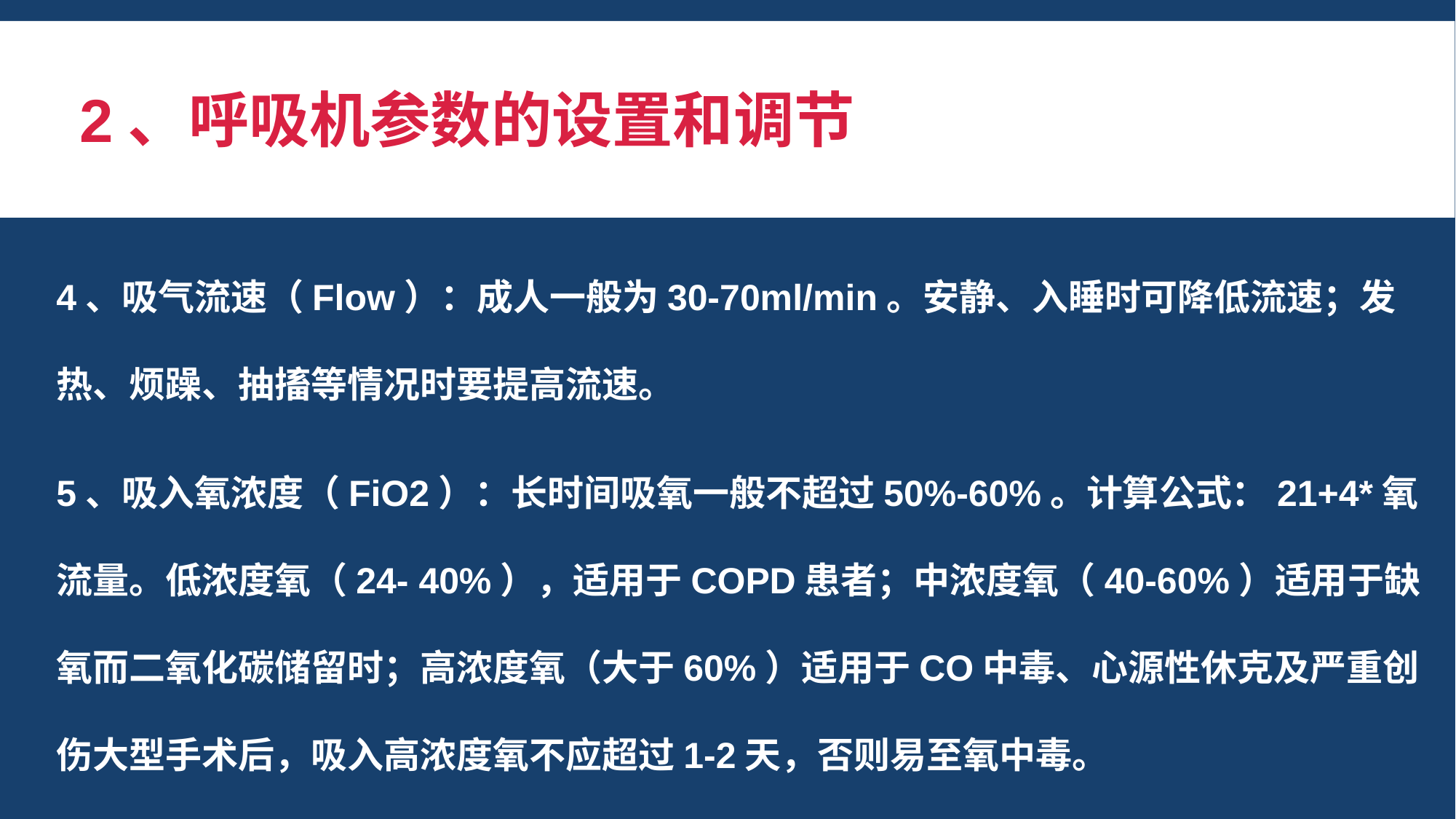

# 2、呼吸机参数的设置和调节
4、吸气流速（Flow）：成人一般为30-70ml/min。安静、入睡时可降低流速；发热、烦躁、抽搐等情况时要提高流速。
5、吸入氧浓度（FiO2）：长时间吸氧一般不超过50%-60%。计算公式：21+4*氧流量。低浓度氧（24- 40%），适用于COPD患者；中浓度氧（40-60%）适用于缺氧而二氧化碳储留时；高浓度氧（大于60%）适用于CO中毒、心源性休克及严重创伤大型手术后，吸入高浓度氧不应超过1-2天，否则易至氧中毒。